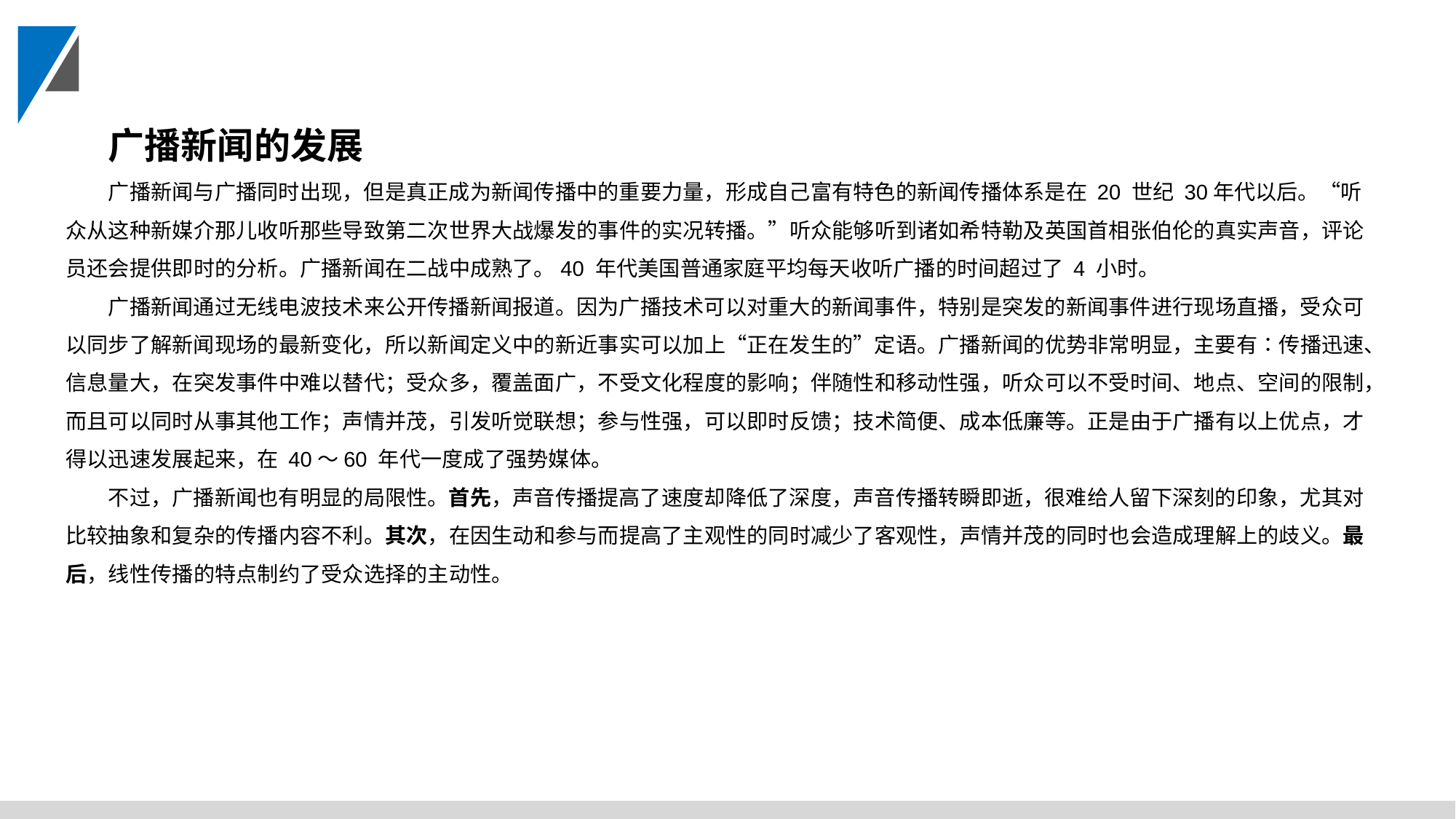

广播新闻的发展
广播新闻与广播同时出现，但是真正成为新闻传播中的重要力量，形成自己富有特色的新闻传播体系是在 20 世纪 30年代以后。“听众从这种新媒介那儿收听那些导致第二次世界大战爆发的事件的实况转播。”听众能够听到诸如希特勒及英国首相张伯伦的真实声音，评论员还会提供即时的分析。广播新闻在二战中成熟了。40 年代美国普通家庭平均每天收听广播的时间超过了 4 小时。
广播新闻通过无线电波技术来公开传播新闻报道。因为广播技术可以对重大的新闻事件，特别是突发的新闻事件进行现场直播，受众可以同步了解新闻现场的最新变化，所以新闻定义中的新近事实可以加上“正在发生的”定语。广播新闻的优势非常明显，主要有∶传播迅速、信息量大，在突发事件中难以替代；受众多，覆盖面广，不受文化程度的影响；伴随性和移动性强，听众可以不受时间、地点、空间的限制，而且可以同时从事其他工作；声情并茂，引发听觉联想；参与性强，可以即时反馈；技术简便、成本低廉等。正是由于广播有以上优点，才得以迅速发展起来，在 40～60 年代一度成了强势媒体。
不过，广播新闻也有明显的局限性。首先，声音传播提高了速度却降低了深度，声音传播转瞬即逝，很难给人留下深刻的印象，尤其对比较抽象和复杂的传播内容不利。其次，在因生动和参与而提高了主观性的同时减少了客观性，声情并茂的同时也会造成理解上的歧义。最后，线性传播的特点制约了受众选择的主动性。